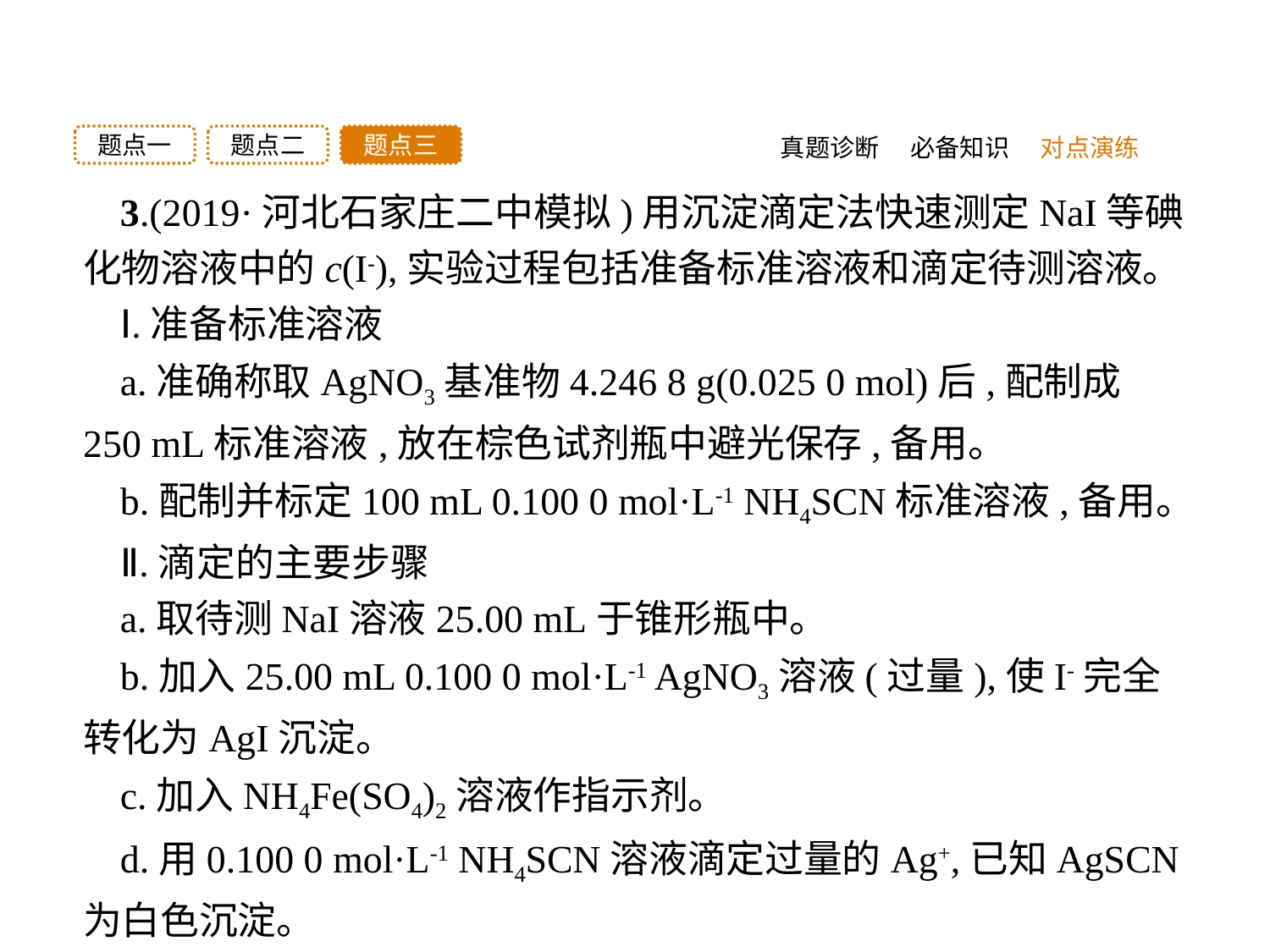

题点三
题点二
题点一
真题诊断
必备知识
对点演练
3.(2019·河北石家庄二中模拟)用沉淀滴定法快速测定NaI等碘化物溶液中的c(I-),实验过程包括准备标准溶液和滴定待测溶液。
Ⅰ.准备标准溶液
a.准确称取AgNO3基准物4.246 8 g(0.025 0 mol)后,配制成250 mL标准溶液,放在棕色试剂瓶中避光保存,备用。
b.配制并标定100 mL 0.100 0 mol·L-1 NH4SCN标准溶液,备用。
Ⅱ.滴定的主要步骤
a.取待测NaI溶液25.00 mL于锥形瓶中。
b.加入25.00 mL 0.100 0 mol·L-1 AgNO3溶液(过量),使I-完全转化为AgI沉淀。
c.加入NH4Fe(SO4)2溶液作指示剂。
d.用0.100 0 mol·L-1 NH4SCN溶液滴定过量的Ag+,已知AgSCN为白色沉淀。